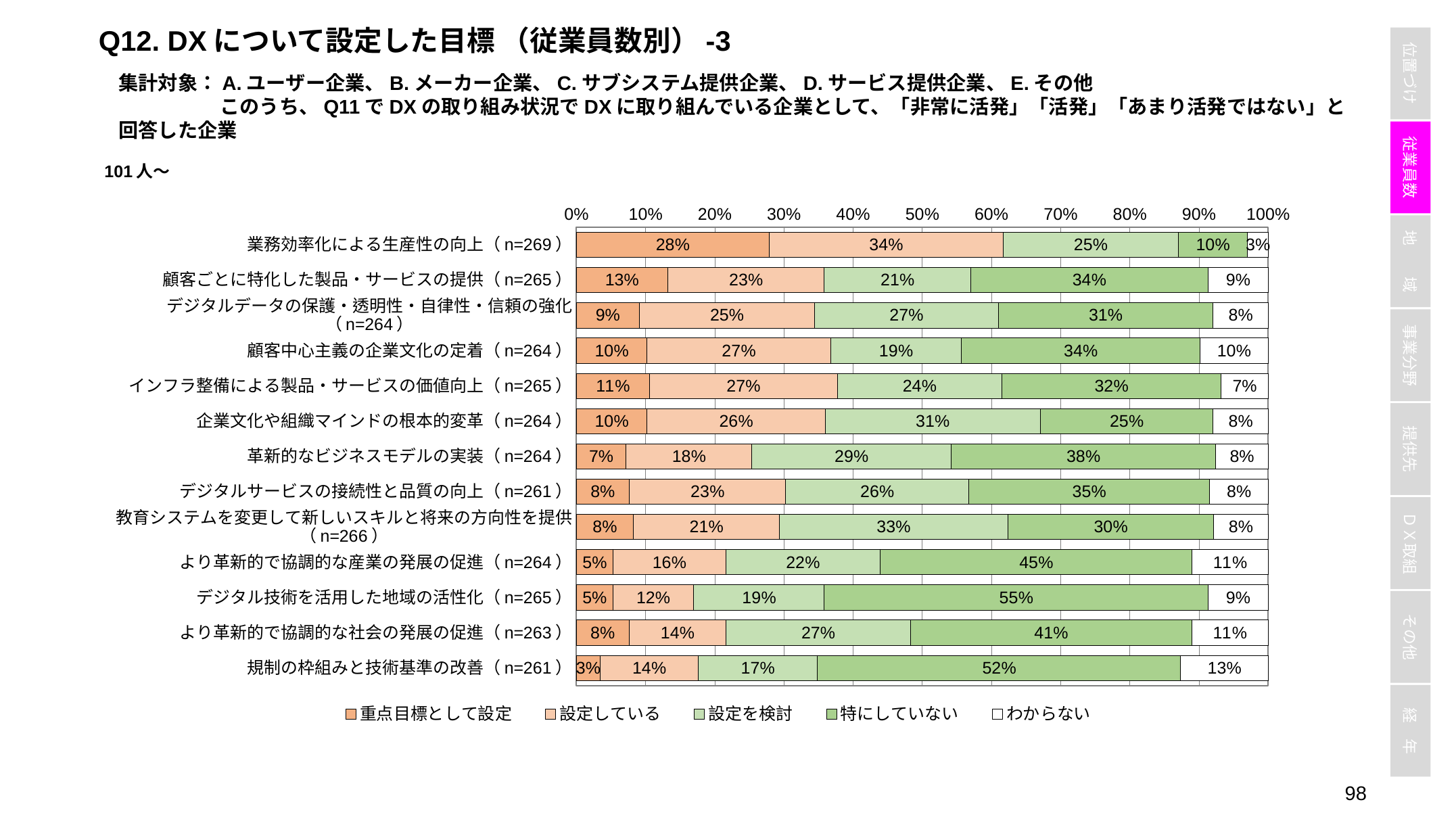

Q12. DXについて設定した目標 （従業員数別）-3
集計対象：A.ユーザー企業、B.メーカー企業、C.サブシステム提供企業、D.サービス提供企業、E.その他
	このうち、Q11でDXの取り組み状況でDXに取り組んでいる企業として、「非常に活発」「活発」「あまり活発ではない」と回答した企業

### Chart

| Category | 重点目標として設定 | 設定している | 設定を検討 | 特にしていない | わからない |
|---|---|---|---|---|---|
| 業務効率化による生産性の向上（n=269） | 0.2788104089219331 | 0.3382899628252788 | 0.2527881040892193 | 0.10037174721189591 | 0.02973977695167286 |
| 顧客ごとに特化した製品・サービスの提供（n=265） | 0.1320754716981132 | 0.22641509433962265 | 0.21132075471698114 | 0.3433962264150943 | 0.08679245283018867 |
| デジタルデータの保護・透明性・自律性・信頼の強化（n=264） | 0.09090909090909091 | 0.2537878787878788 | 0.26515151515151514 | 0.3106060606060606 | 0.07954545454545454 |
| 顧客中心主義の企業文化の定着（n=264） | 0.10227272727272728 | 0.26515151515151514 | 0.1893939393939394 | 0.3446969696969697 | 0.09848484848484848 |
| インフラ整備による製品・サービスの価値向上（n=265） | 0.10566037735849057 | 0.27169811320754716 | 0.23773584905660378 | 0.3169811320754717 | 0.06792452830188679 |
| 企業文化や組織マインドの根本的変革（n=264） | 0.10227272727272728 | 0.25757575757575757 | 0.3106060606060606 | 0.25 | 0.07954545454545454 |
| 革新的なビジネスモデルの実装（n=264） | 0.07196969696969698 | 0.18181818181818182 | 0.2878787878787879 | 0.38257575757575757 | 0.07575757575757576 |
| デジタルサービスの接続性と品質の向上（n=261） | 0.07662835249042145 | 0.2260536398467433 | 0.26436781609195403 | 0.3486590038314176 | 0.0842911877394636 |
| 教育システムを変更して新しいスキルと将来の方向性を提供（n=266） | 0.08270676691729323 | 0.21052631578947367 | 0.3308270676691729 | 0.29699248120300753 | 0.07894736842105263 |
| より革新的で協調的な産業の発展の促進（n=264） | 0.05303030303030303 | 0.16287878787878787 | 0.22348484848484848 | 0.45075757575757575 | 0.10984848484848485 |
| デジタル技術を活用した地域の活性化（n=265） | 0.052830188679245285 | 0.1169811320754717 | 0.18867924528301888 | 0.5547169811320755 | 0.08679245283018867 |
| より革新的で協調的な社会の発展の促進（n=263） | 0.07604562737642585 | 0.14068441064638784 | 0.2661596958174905 | 0.4068441064638783 | 0.11026615969581749 |
| 規制の枠組みと技術基準の改善（n=261） | 0.034482758620689655 | 0.1417624521072797 | 0.1724137931034483 | 0.524904214559387 | 0.12643678160919541 |
98